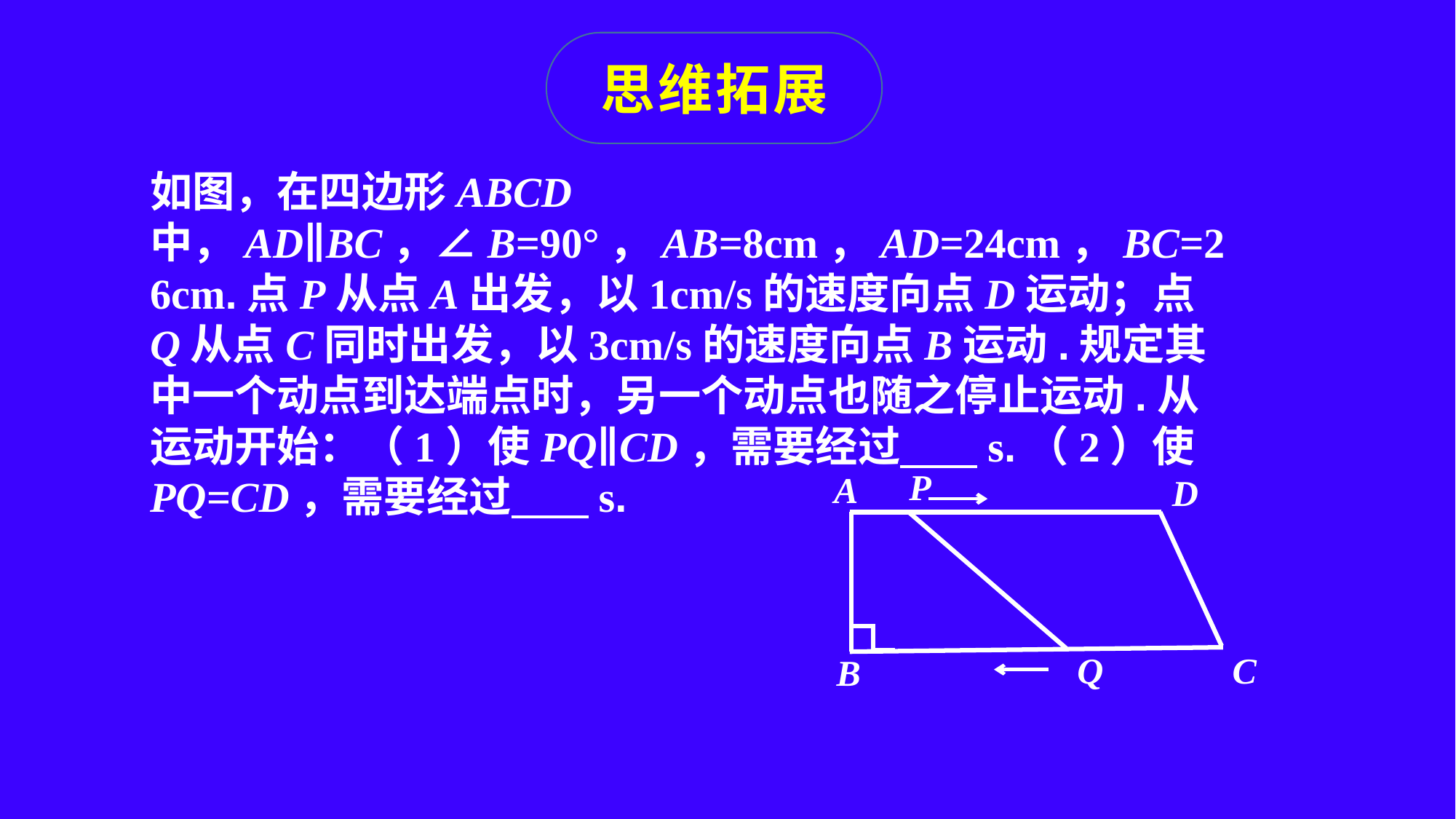

思维拓展
如图，在四边形ABCD中，AD∥BC，∠B=90°，AB=8cm，AD=24cm，BC=26cm.点P从点A出发，以1cm/s的速度向点D运动；点Q从点C同时出发，以3cm/s的速度向点B运动.规定其中一个动点到达端点时，另一个动点也随之停止运动.从运动开始：（1）使PQ∥CD，需要经过        s.（2）使 PQ=CD，需要经过        s.

P
A
D
Q
C
B